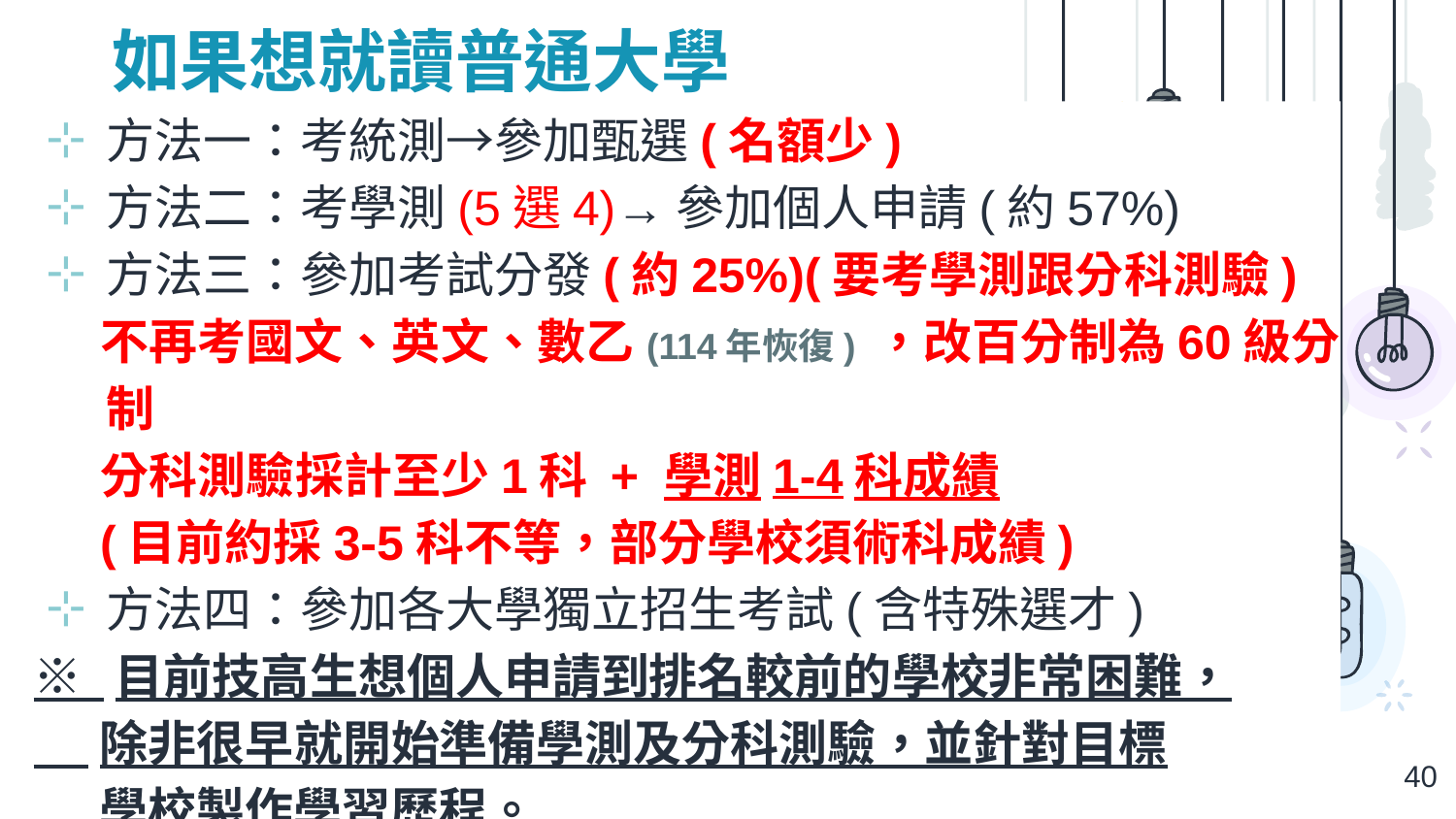

# 如果想就讀普通大學
方法一：考統測→參加甄選(名額少)
方法二：考學測(5選4)→參加個人申請(約57%)
方法三：參加考試分發(約25%)(要考學測跟分科測驗)
    不再考國文、英文、數乙(114年恢復) ，改百分制為60級分制
    分科測驗採計至少1科 + 學測1-4科成績
    (目前約採3-5科不等，部分學校須術科成績)
方法四：參加各大學獨立招生考試(含特殊選才)
※  目前技高生想個人申請到排名較前的學校非常困難，
     除非很早就開始準備學測及分科測驗，並針對目標
     學校製作學習歷程。

40